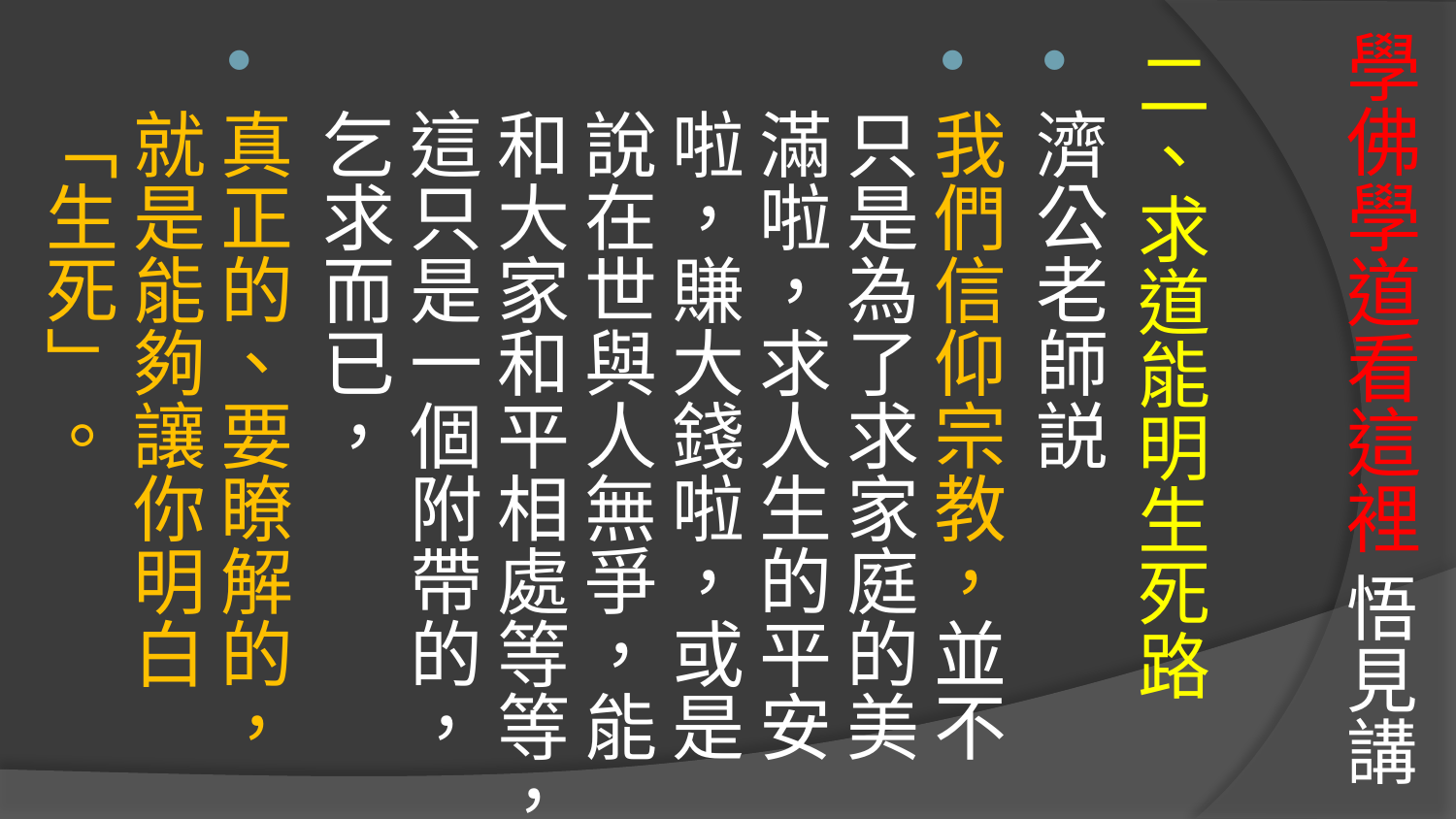

# 學佛學道看這裡 悟見講
二、求道能明生死路
濟公老師説
我們信仰宗教，並不只是為了求家庭的美滿啦，求人生的平安啦，賺大錢啦，或是說在世與人無爭，能和大家和平相處等等，這只是一個附帶的，乞求而已，
真正的、要瞭解的，就是能夠讓你明白「生死」。